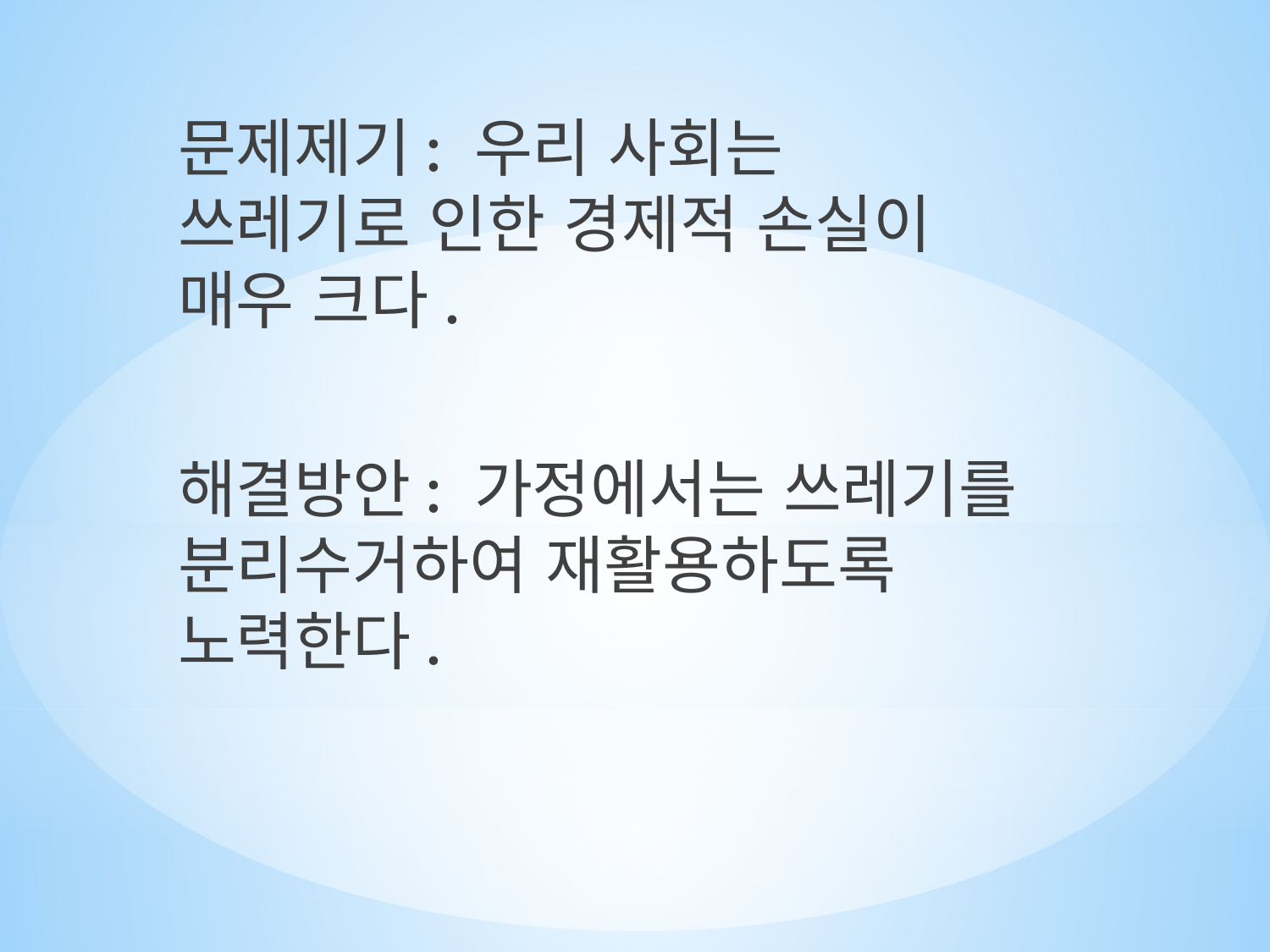

문제제기: 우리 사회는 쓰레기로 인한 경제적 손실이 매우 크다.

해결방안: 가정에서는 쓰레기를 분리수거하여 재활용하도록 노력한다.